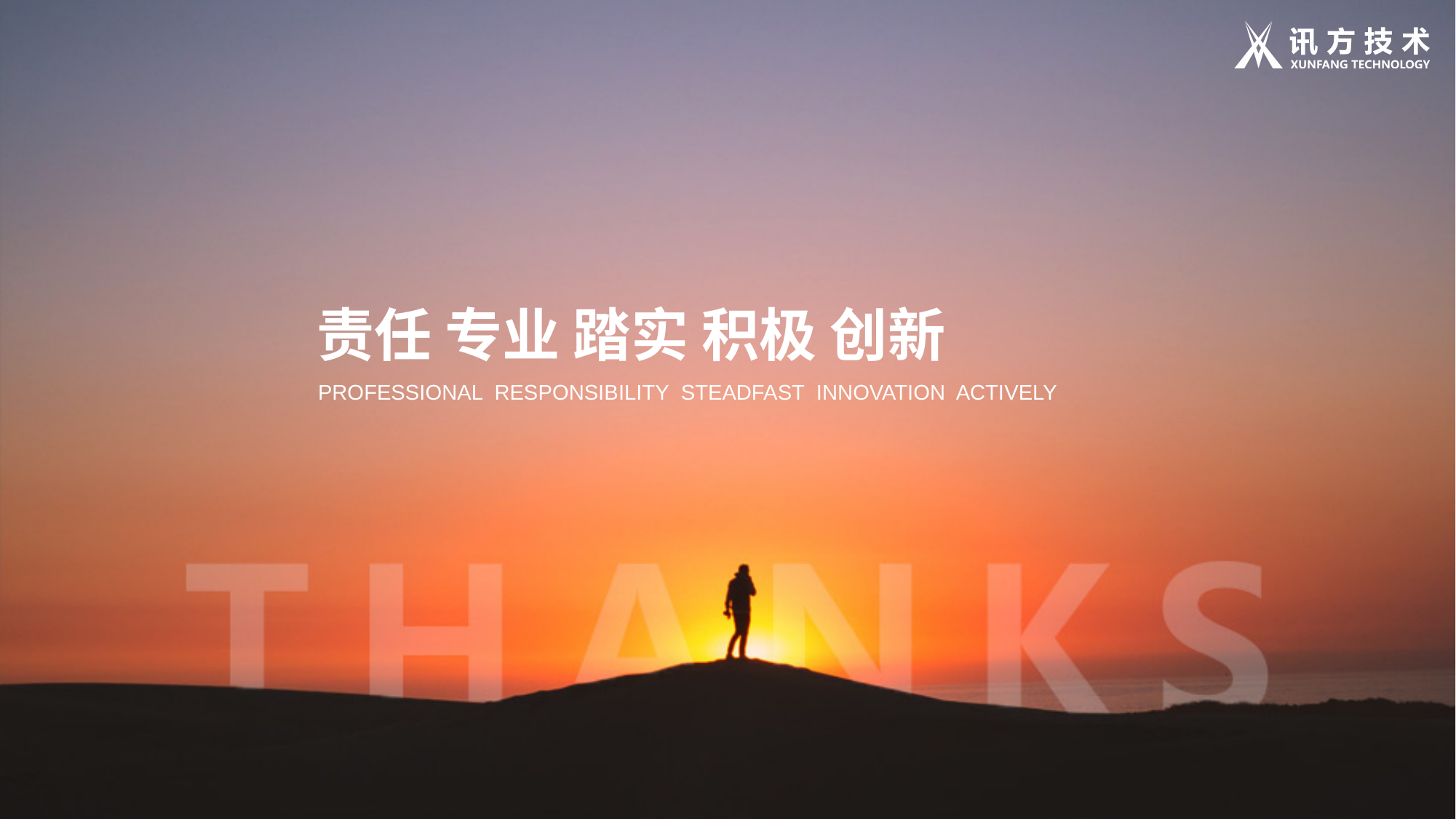

责任 专业 踏实 积极 创新
PROFESSIONAL  RESPONSIBILITY  STEADFAST  INNOVATION  ACTIVELY